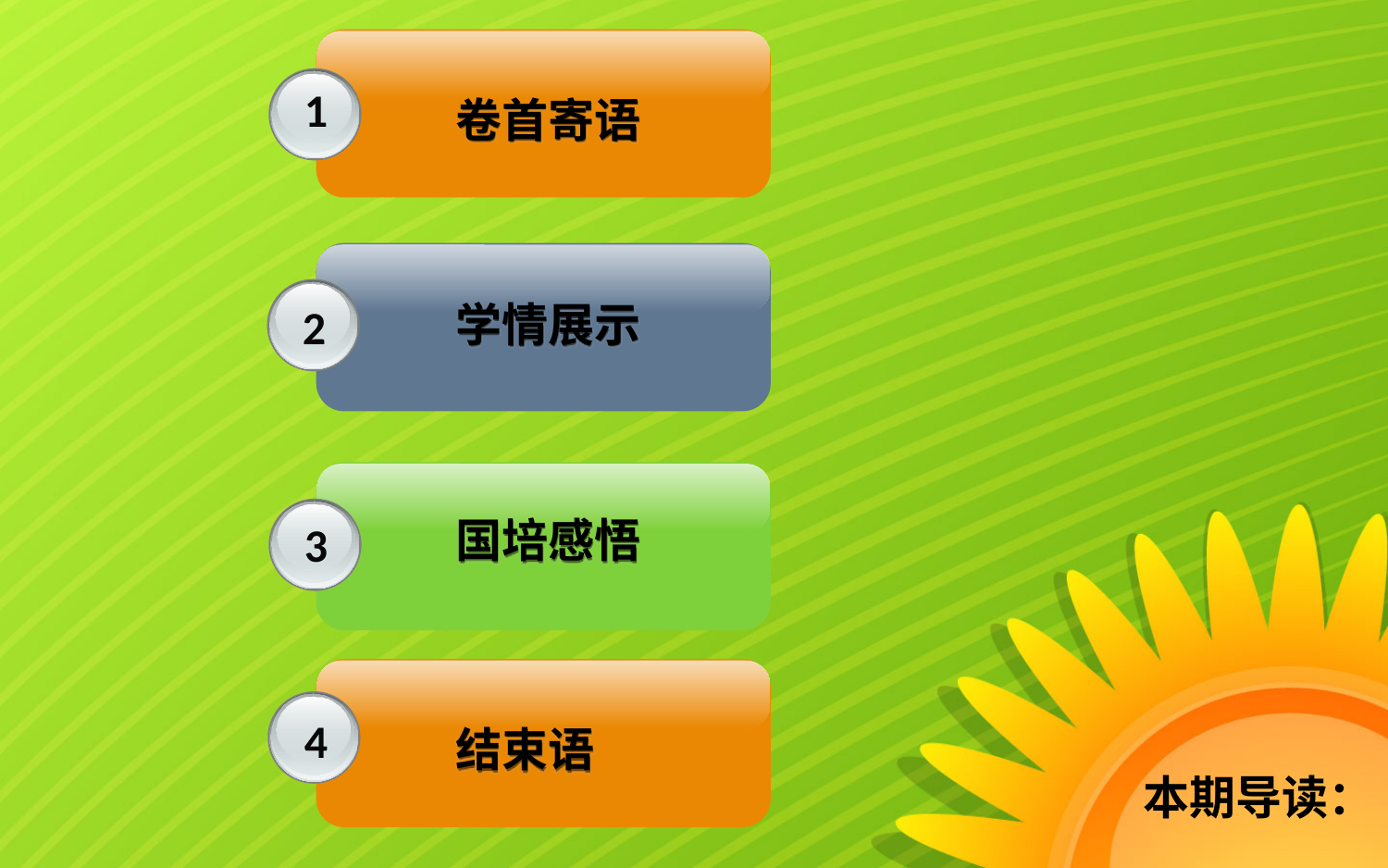

1
卷首寄语

学情展示
2

国培感悟
3

4
结束语
本期导读：